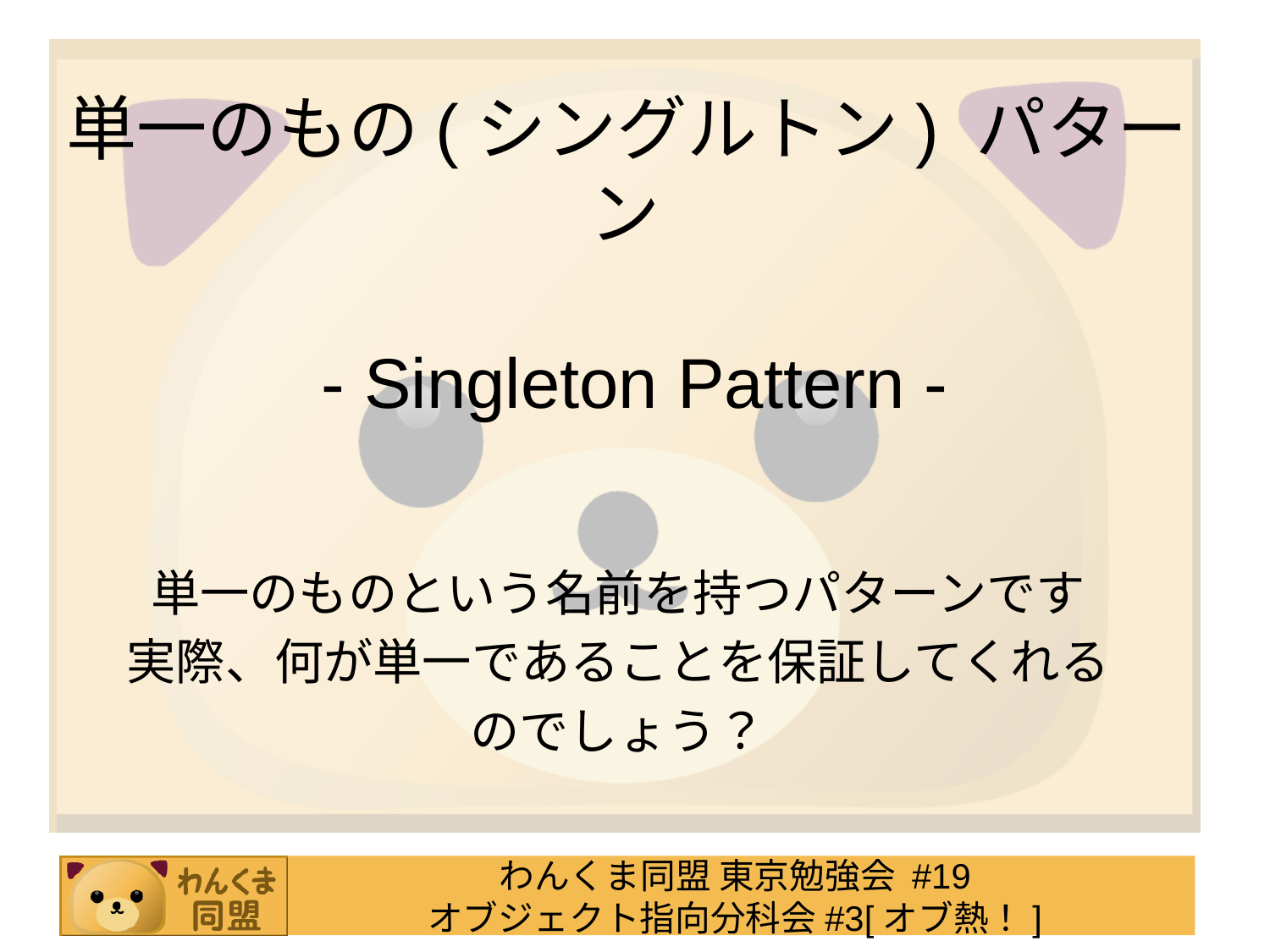

単一のもの(シングルトン) パターン

 - Singleton Pattern -
単一のものという名前を持つパターンです
実際、何が単一であることを保証してくれる
のでしょう？